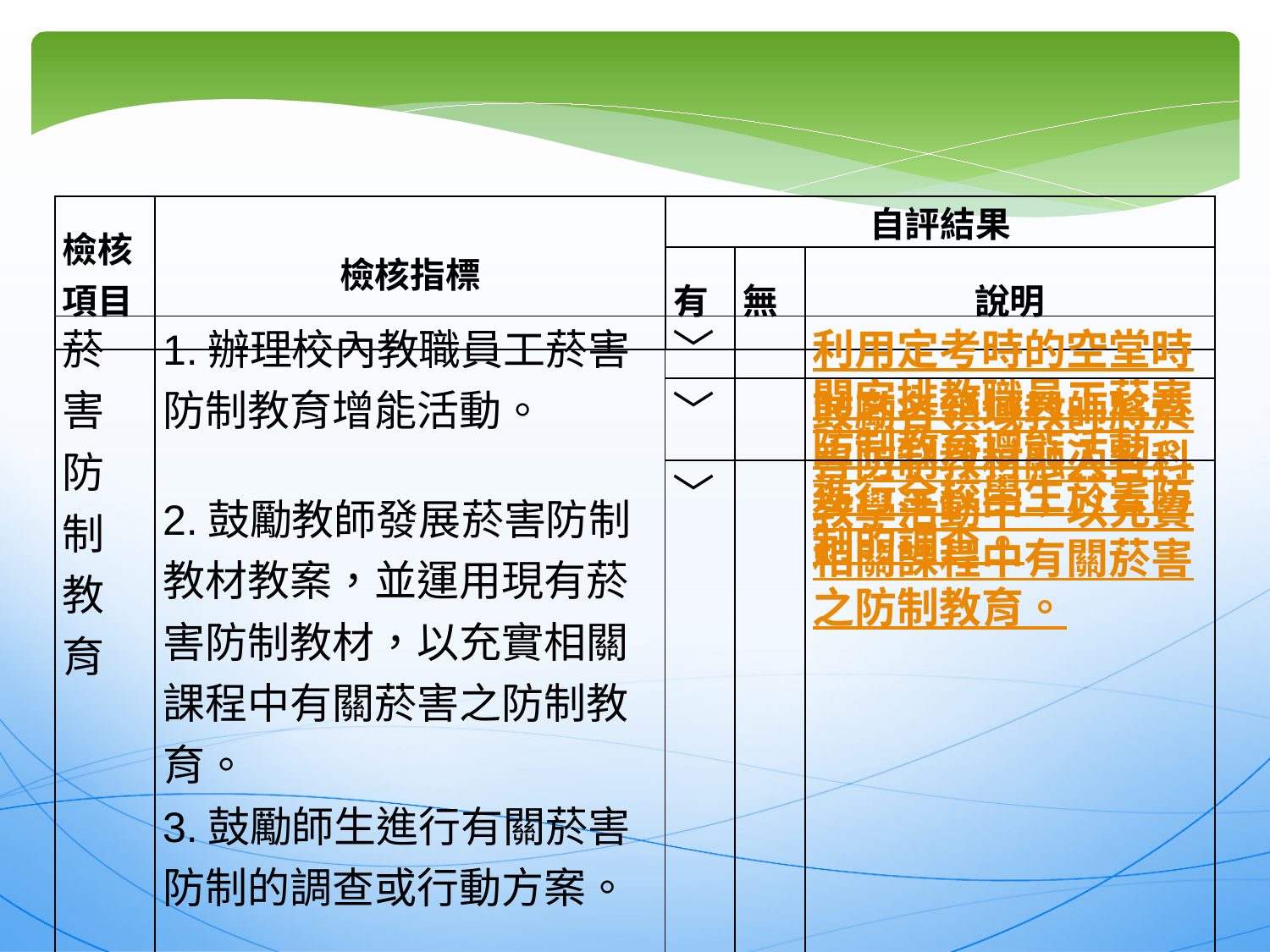

| 檢核 項目 | 檢核指標 | 自評結果 |  |  |
| --- | --- | --- | --- | --- |
|  |  | 有 | 無 | 說明 |
| 菸害防制教育 | 1.辦理校內教職員工菸害防制教育增能活動。 2.鼓勵教師發展菸害防制教材教案，並運用現有菸害防制教材，以充實相關課程中有關菸害之防制教育。 3.鼓勵師生進行有關菸害防制的調查或行動方案。 | ﹀ |  | 利用定考時的空堂時間安排教職員工菸害防制教育增能活動。 |
| --- | --- | --- | --- | --- |
|  |  | ﹀ |  | 鼓勵各領域教師將菸害防制教材融入各科教學活動中，以充實相關課程中有關菸害之防制教育。 |
|  |  | ﹀ |  | 進行全校學生菸害防制的調查。 |